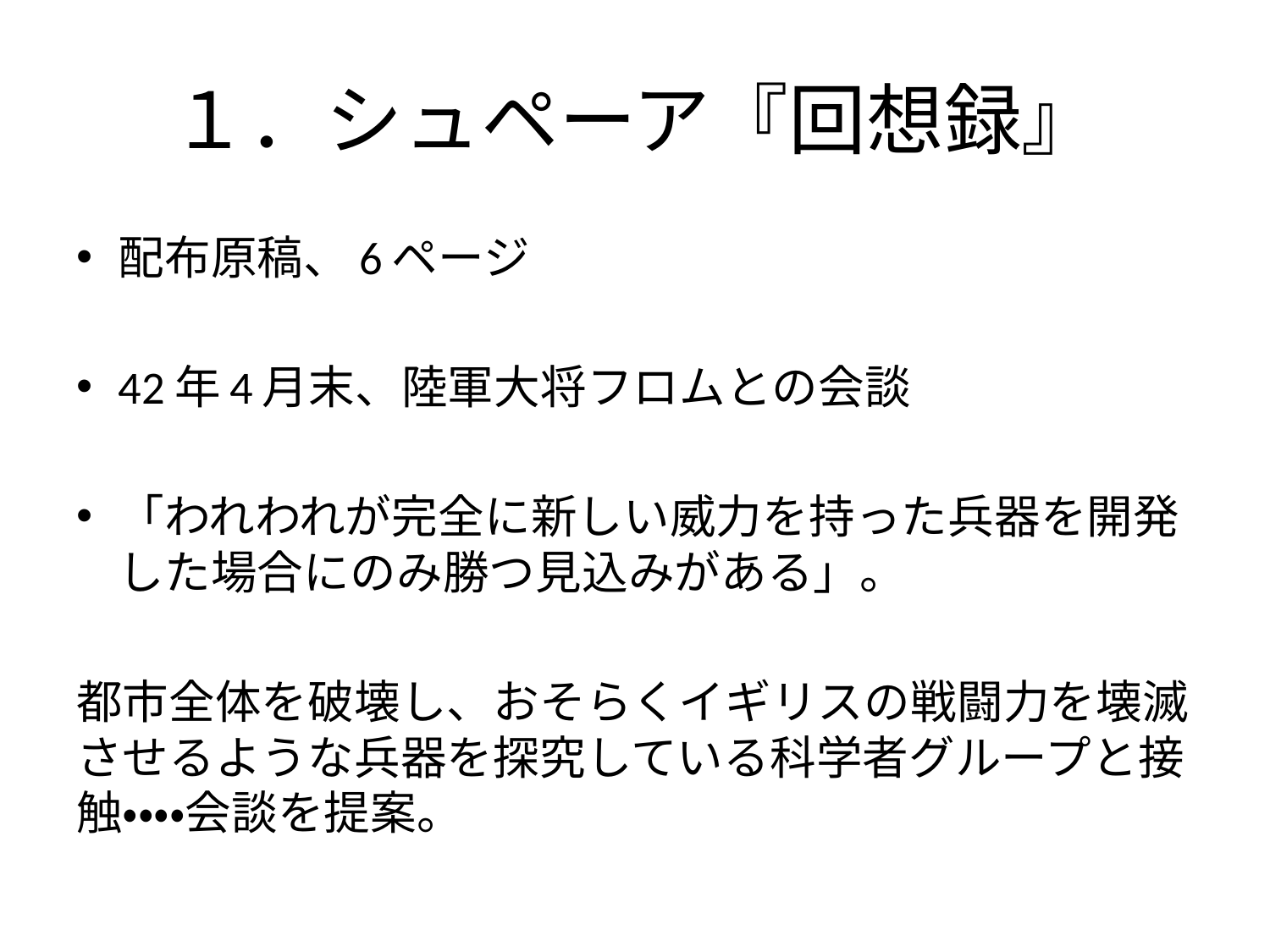

# １．シュペーア『回想録』
配布原稿、6ページ

42年4月末、陸軍大将フロムとの会談

「われわれが完全に新しい威力を持った兵器を開発した場合にのみ勝つ見込みがある」。

都市全体を破壊し、おそらくイギリスの戦闘力を壊滅させるような兵器を探究している科学者グループと接触・・・・会談を提案。